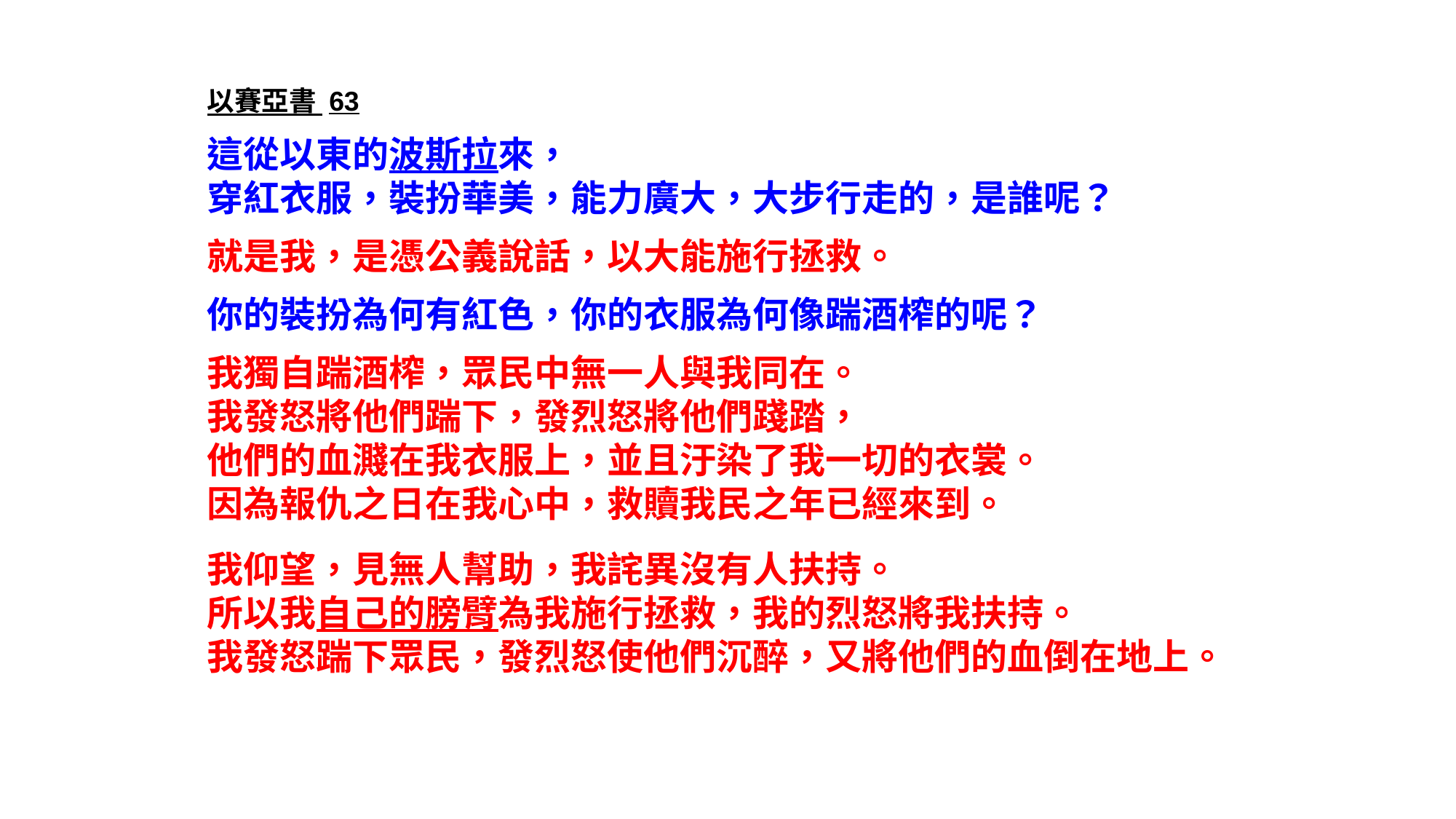

以賽亞書 63

這從以東的波斯拉來，
穿紅衣服，裝扮華美，能力廣大，大步行走的，是誰呢？

就是我，是憑公義說話，以大能施行拯救。

你的裝扮為何有紅色，你的衣服為何像踹酒榨的呢？

我獨自踹酒榨，眾民中無一人與我同在。
我發怒將他們踹下，發烈怒將他們踐踏，
他們的血濺在我衣服上，並且汙染了我一切的衣裳。
因為報仇之日在我心中，救贖我民之年已經來到。

我仰望，見無人幫助，我詫異沒有人扶持。
所以我自己的膀臂為我施行拯救，我的烈怒將我扶持。
我發怒踹下眾民，發烈怒使他們沉醉，又將他們的血倒在地上。